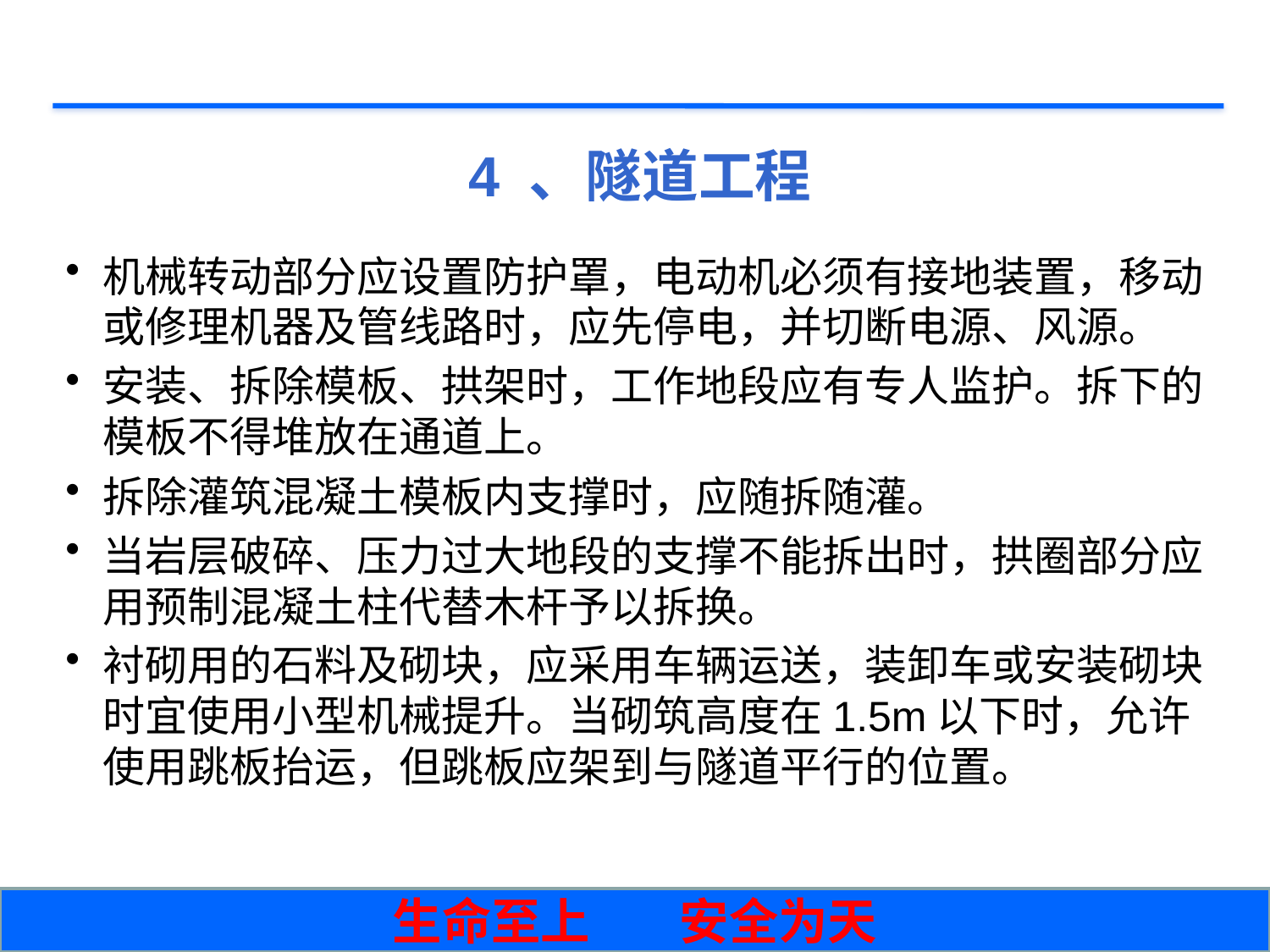

# 4 、隧道工程
机械转动部分应设置防护罩，电动机必须有接地装置，移动或修理机器及管线路时，应先停电，并切断电源、风源。
安装、拆除模板、拱架时，工作地段应有专人监护。拆下的模板不得堆放在通道上。
拆除灌筑混凝土模板内支撑时，应随拆随灌。
当岩层破碎、压力过大地段的支撑不能拆出时，拱圈部分应用预制混凝土柱代替木杆予以拆换。
衬砌用的石料及砌块，应采用车辆运送，装卸车或安装砌块时宜使用小型机械提升。当砌筑高度在1.5m以下时，允许使用跳板抬运，但跳板应架到与隧道平行的位置。